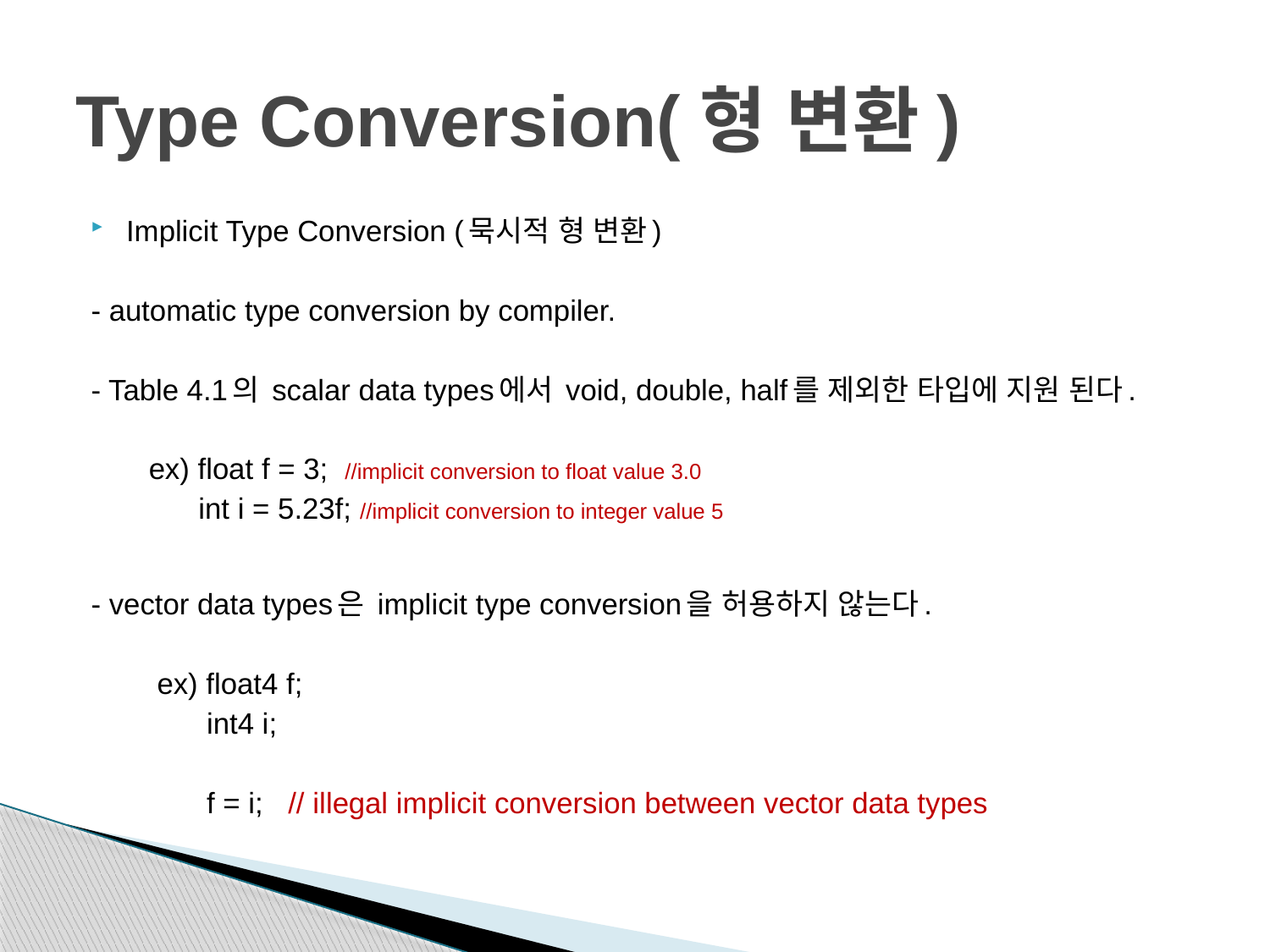

# Type Conversion(형 변환)
Implicit Type Conversion (묵시적 형 변환)

- automatic type conversion by compiler.

- Table 4.1의 scalar data types에서 void, double, half를 제외한 타입에 지원 된다.

       ex) float f = 3;  //implicit conversion to float value 3.0
             int i = 5.23f; //implicit conversion to integer value 5

- vector data types은 implicit type conversion을 허용하지 않는다.

        ex) float4 f;
              int4 i;

              f = i;   // illegal implicit conversion between vector data types